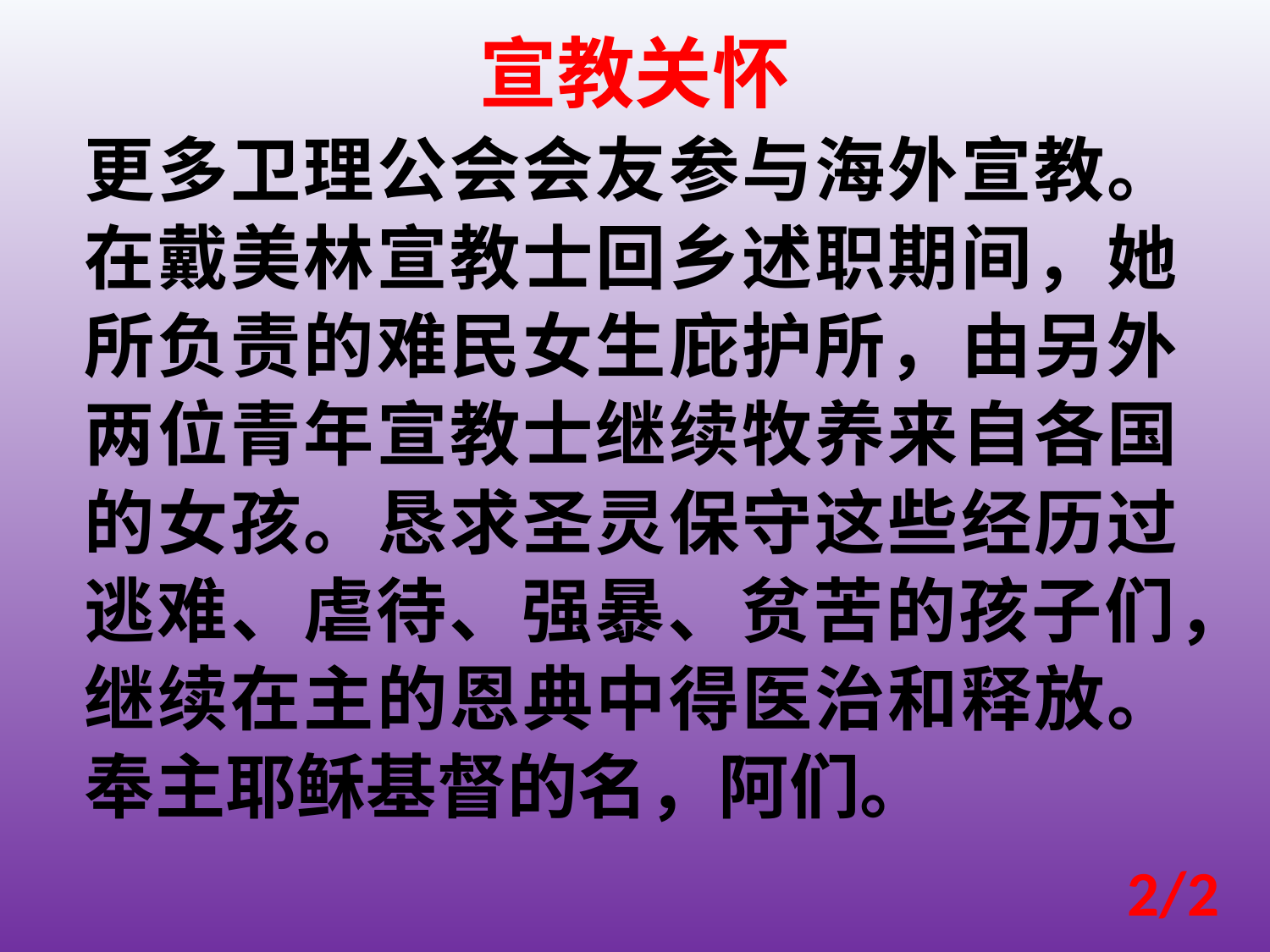

宣教关怀
更多卫理公会会友参与海外宣教。在戴美林宣教士回乡述职期间，她所负责的难民女生庇护所，由另外两位青年宣教士继续牧养来自各国的女孩。恳求圣灵保守这些经历过逃难、虐待、强暴、贫苦的孩子们，继续在主的恩典中得医治和释放。奉主耶稣基督的名，阿们。
2/2